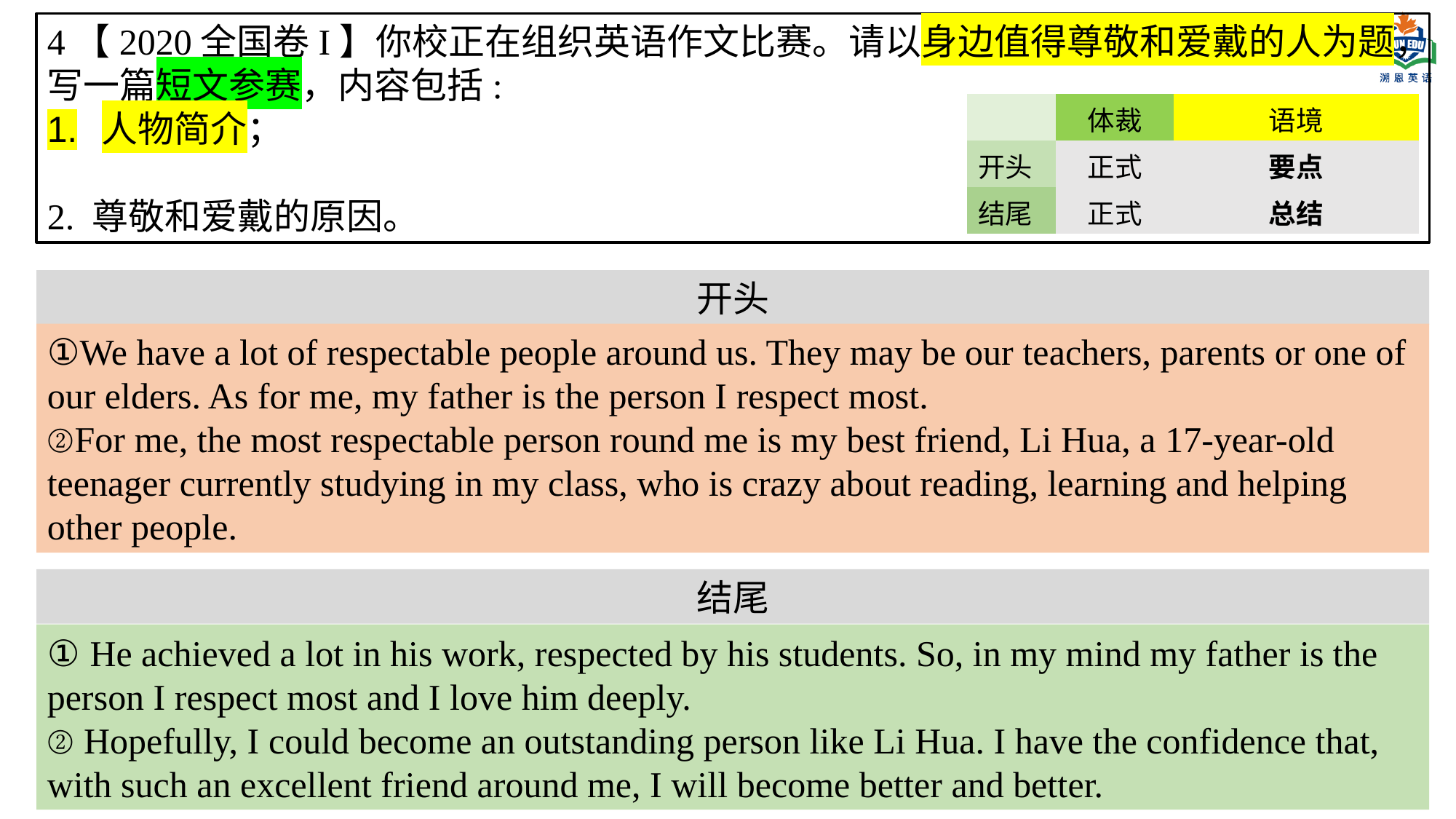

4【2020全国卷I】你校正在组织英语作文比赛。请以身边值得尊敬和爱戴的人为题，写一篇短文参赛，内容包括:
人物简介；

2. 尊敬和爱戴的原因。
|  | 体裁 | 语境 |
| --- | --- | --- |
| 开头 | 正式 | 要点 |
| 结尾 | 正式 | 总结 |
开头
①We have a lot of respectable people around us. They may be our teachers, parents or one of our elders. As for me, my father is the person I respect most.
②For me, the most respectable person round me is my best friend, Li Hua, a 17-year-old teenager currently studying in my class, who is crazy about reading, learning and helping other people.
结尾
① He achieved a lot in his work, respected by his students. So, in my mind my father is the person I respect most and I love him deeply.
② Hopefully, I could become an outstanding person like Li Hua. I have the confidence that, with such an excellent friend around me, I will become better and better.